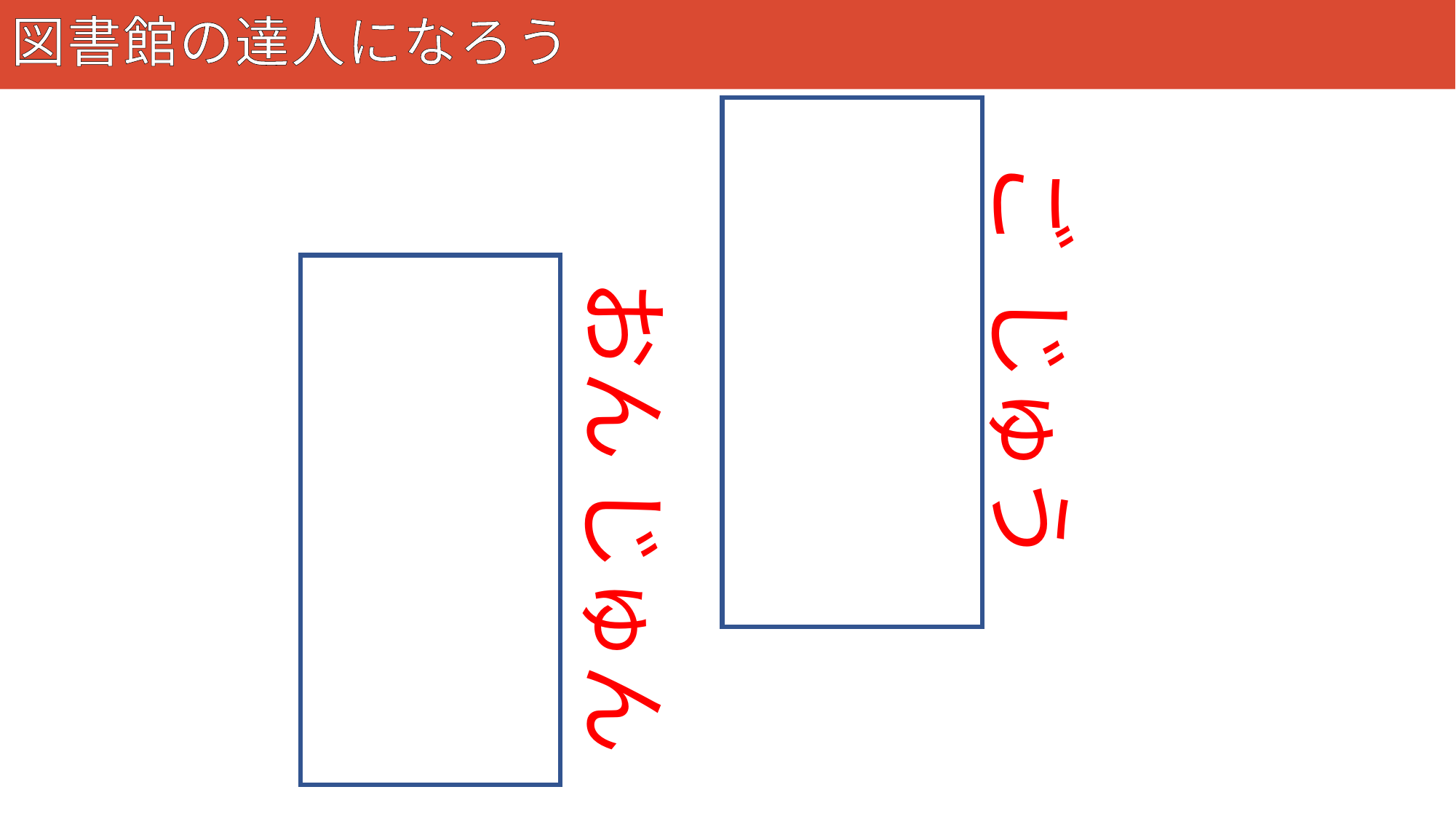

# 図書館の達人になろう
17
五十

ご  じゅう

音順
おん じゅん